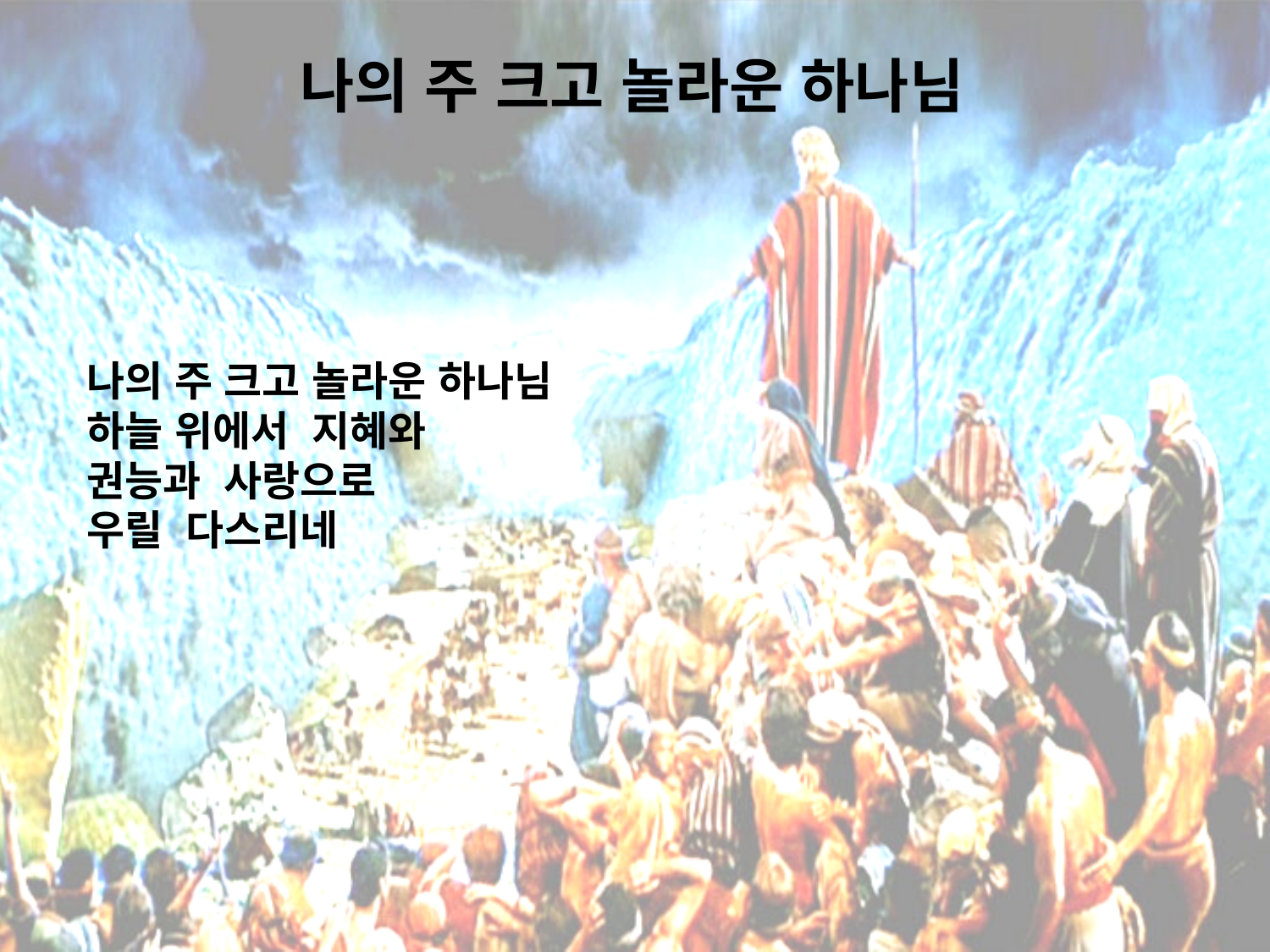

# 나의 주 크고 놀라운 하나님
나의 주 크고 놀라운 하나님
하늘 위에서  지혜와
권능과  사랑으로
우릴  다스리네